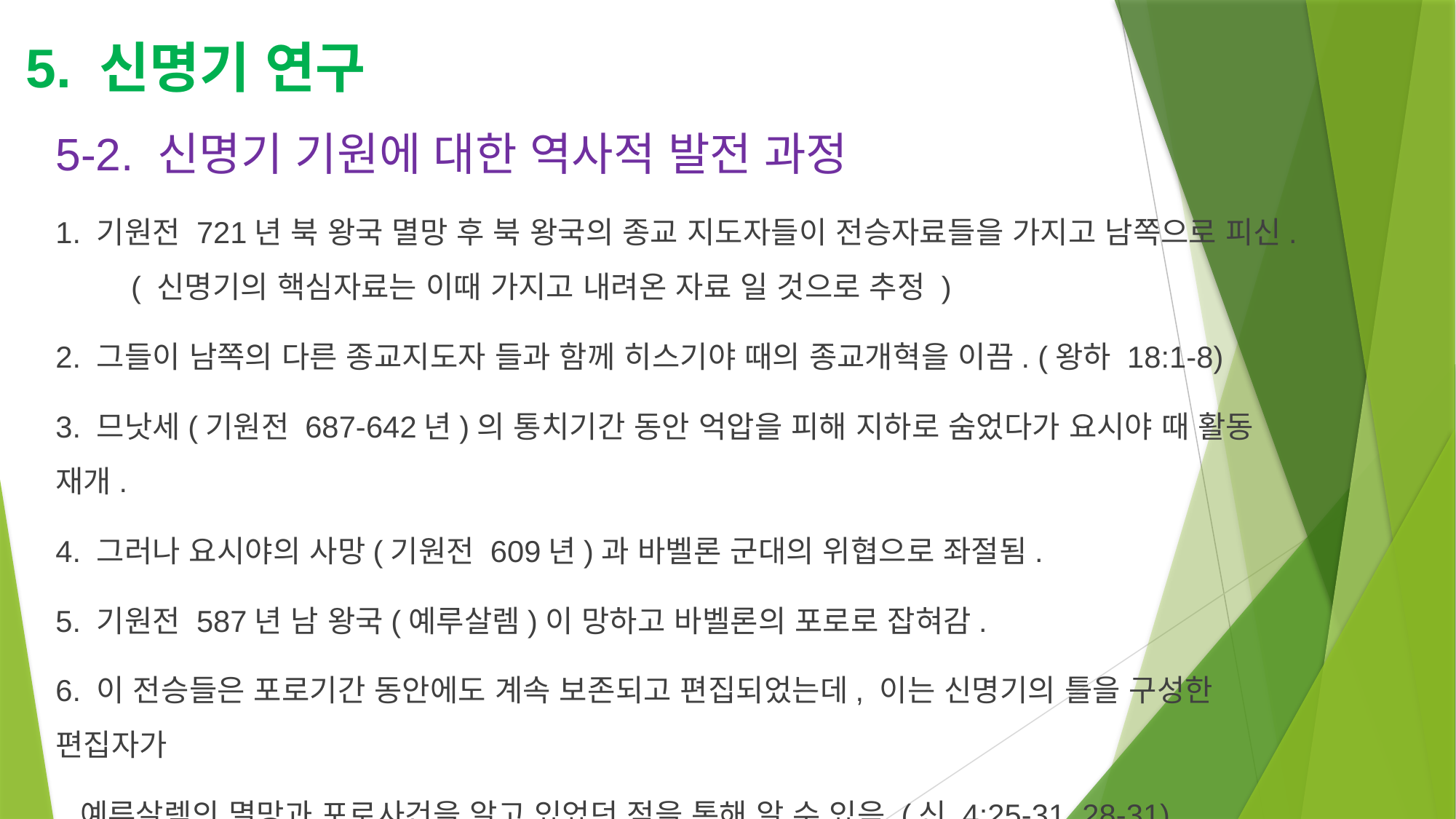

# 5. 신명기 연구
5-2. 신명기 기원에 대한 역사적 발전 과정
1. 기원전 721년 북 왕국 멸망 후 북 왕국의 종교 지도자들이 전승자료들을 가지고 남쪽으로 피신.          ( 신명기의 핵심자료는 이때 가지고 내려온 자료 일 것으로 추정 )
2. 그들이 남쪽의 다른 종교지도자 들과 함께 히스기야 때의 종교개혁을 이끔. (왕하 18:1-8)
3. 므낫세(기원전 687-642년)의 통치기간 동안 억압을 피해 지하로 숨었다가 요시야 때 활동 재개.
4. 그러나 요시야의 사망(기원전 609년)과 바벨론 군대의 위협으로 좌절됨.
5. 기원전 587년 남 왕국(예루살렘)이 망하고 바벨론의 포로로 잡혀감.
6. 이 전승들은 포로기간 동안에도 계속 보존되고 편집되었는데, 이는 신명기의 틀을 구성한 편집자가
  예루살렘의 멸망과 포로사건을 알고 있었던 점을 통해 알 수 있음 (신 4:25-31, 28-31)
7. 신명기의 핵심본문(아마도 신 12-26장)은 오랜 기간을 통해 계속 확장 편집되었고 완성되었을 것.